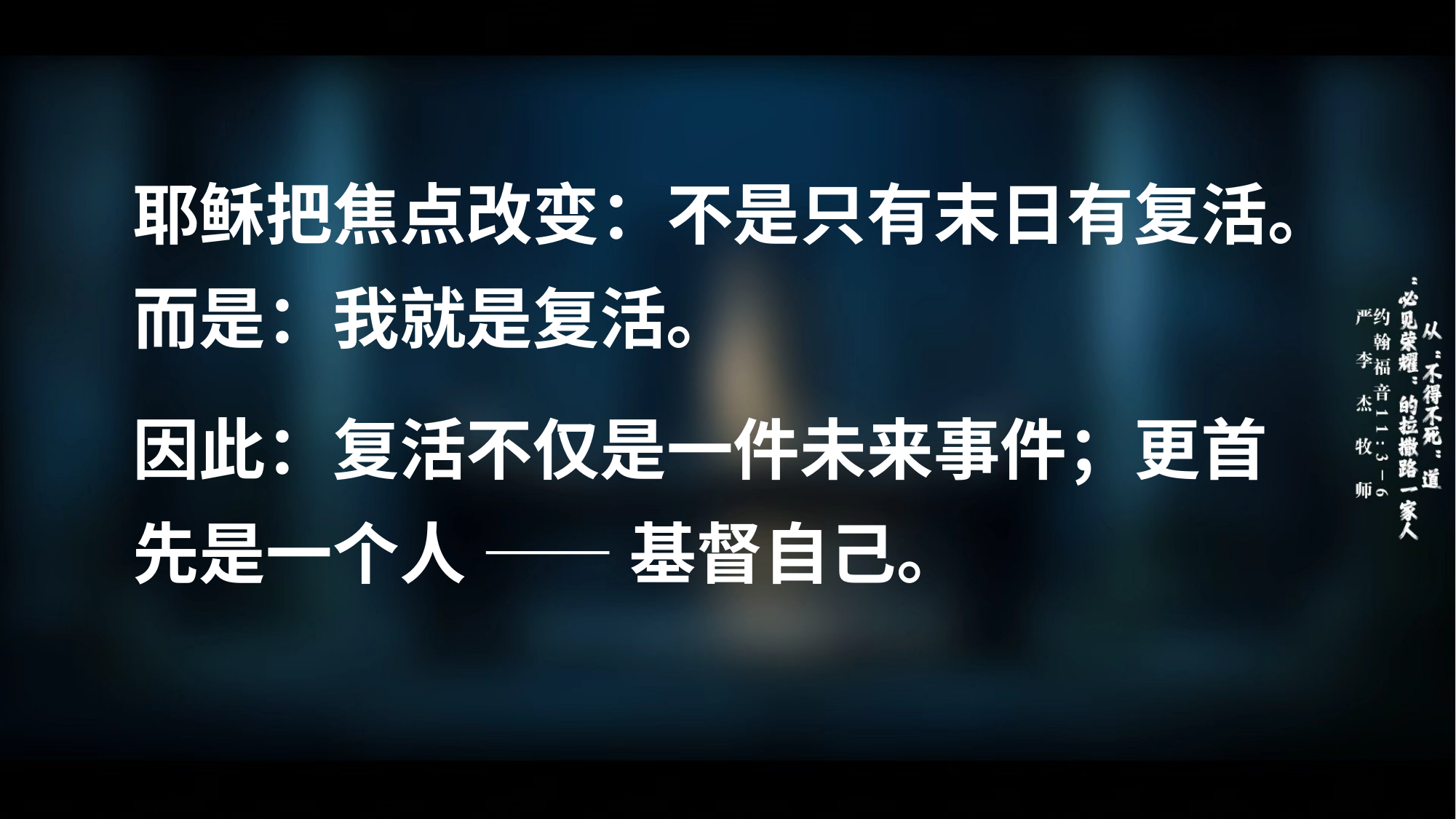

耶稣把焦点改变：不是只有末日有复活。而是：我就是复活。
因此：复活不仅是一件未来事件；更首先是一个人 —— 基督自己。